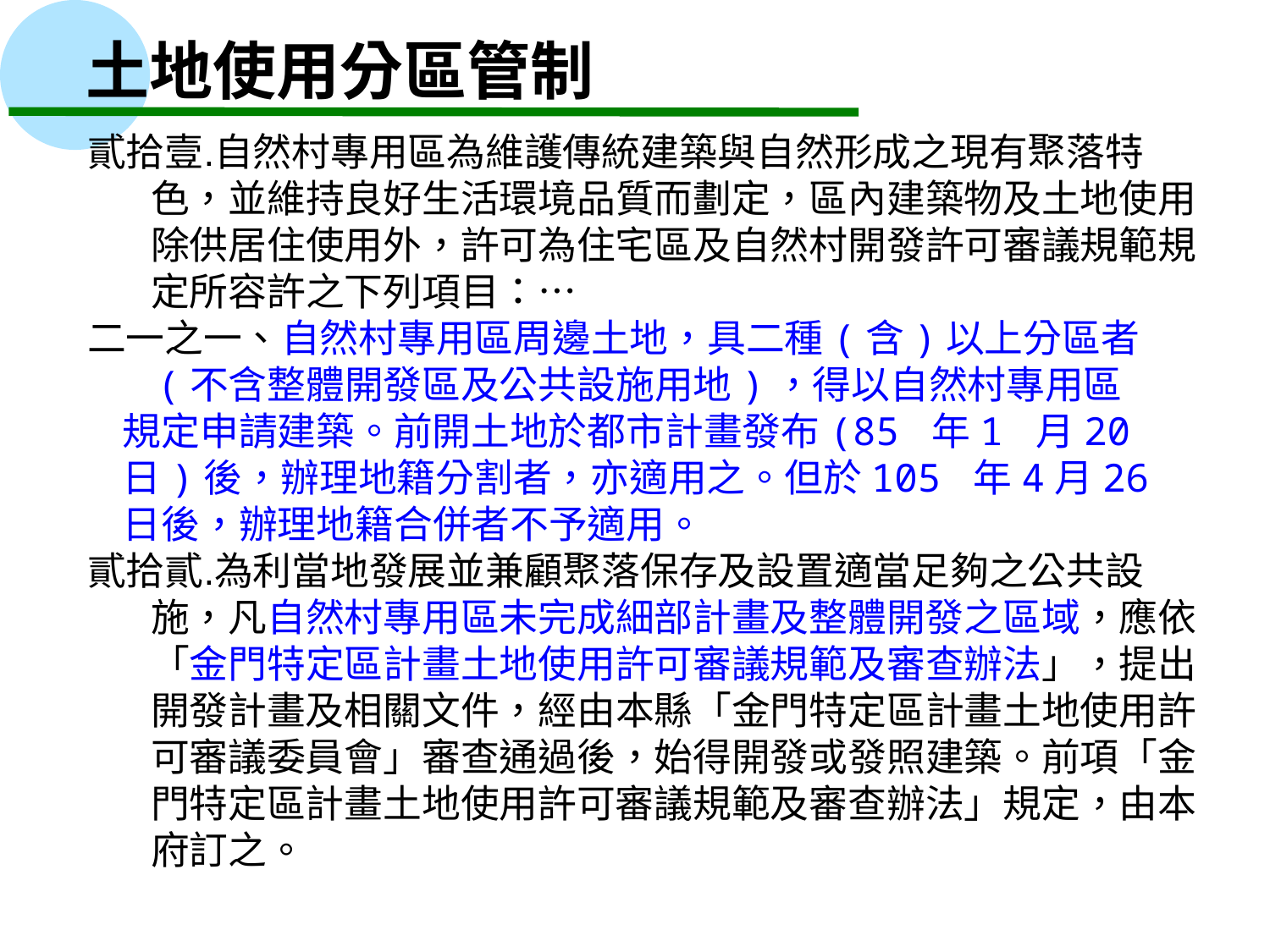

土地使用分區管制

自然村專用區為維護傳統建築與自然形成之現有聚落特色，並維持良好生活環境品質而劃定，區內建築物及土地使用除供居住使用外，許可為住宅區及自然村開發許可審議規範規定所容許之下列項目：…
二一之一、自然村專用區周邊土地，具二種(含)以上分區者
   (不含整體開發區及公共設施用地)，得以自然村專用區
   規定申請建築。前開土地於都市計畫發布(85 年1 月20
   日)後，辦理地籍分割者，亦適用之。但於105 年4月26
   日後，辦理地籍合併者不予適用。
為利當地發展並兼顧聚落保存及設置適當足夠之公共設施，凡自然村專用區未完成細部計畫及整體開發之區域，應依「金門特定區計畫土地使用許可審議規範及審查辦法」，提出開發計畫及相關文件，經由本縣「金門特定區計畫土地使用許可審議委員會」審查通過後，始得開發或發照建築。前項「金門特定區計畫土地使用許可審議規範及審查辦法」規定，由本府訂之。